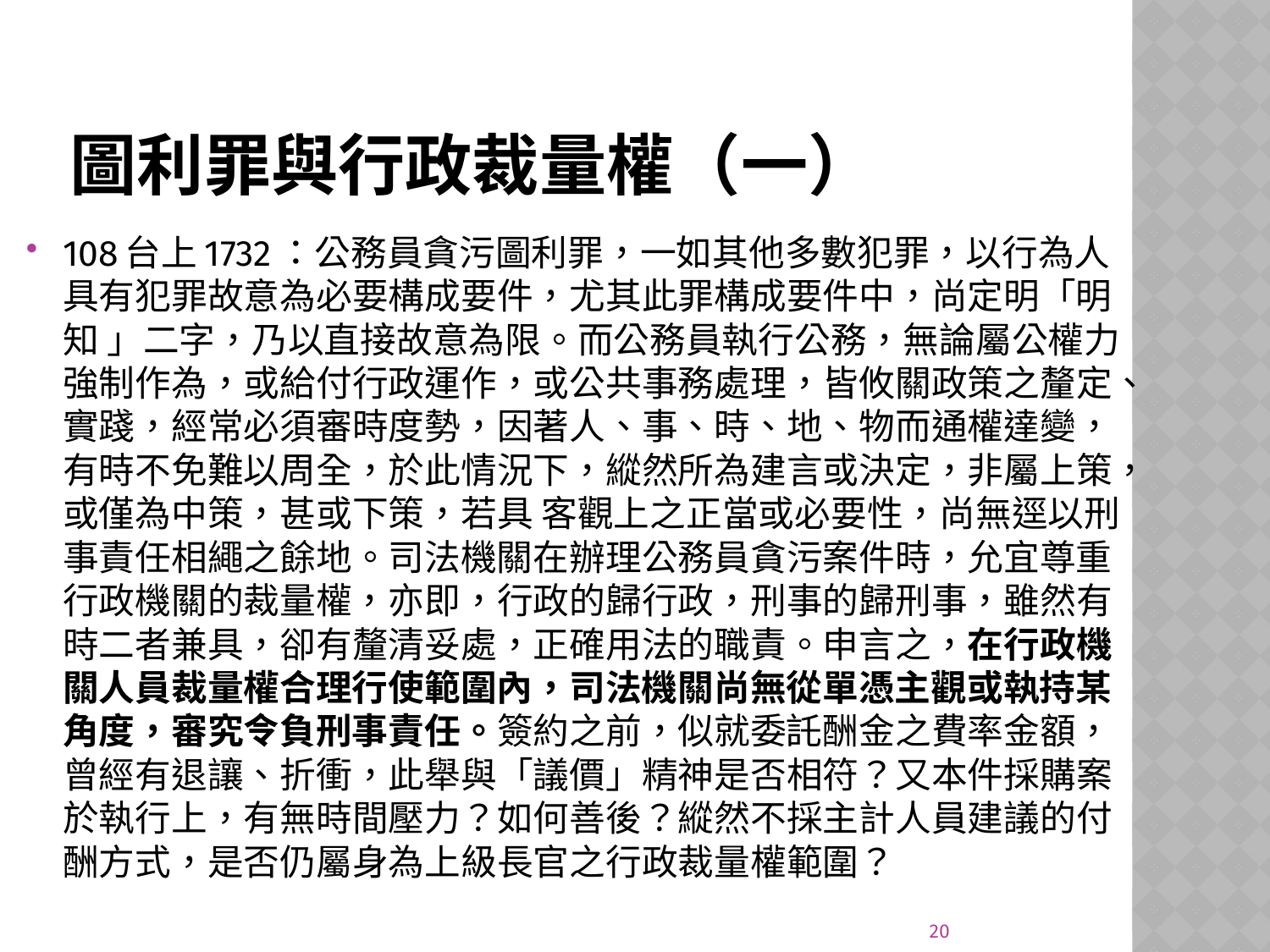

# 圖利罪與行政裁量權（一）
108台上1732：公務員貪污圖利罪，一如其他多數犯罪，以行為人具有犯罪故意為必要構成要件，尤其此罪構成要件中，尚定明「明知 」二字，乃以直接故意為限。而公務員執行公務，無論屬公權力強制作為，或給付行政運作，或公共事務處理，皆攸關政策之釐定、實踐，經常必須審時度勢，因著人、事、時、地、物而通權達變，有時不免難以周全，於此情況下，縱然所為建言或決定，非屬上策，或僅為中策，甚或下策，若具 客觀上之正當或必要性，尚無逕以刑事責任相繩之餘地。司法機關在辦理公務員貪污案件時，允宜尊重行政機關的裁量權，亦即，行政的歸行政，刑事的歸刑事，雖然有時二者兼具，卻有釐清妥處，正確用法的職責。申言之，在行政機關人員裁量權合理行使範圍內，司法機關尚無從單憑主觀或執持某角度，審究令負刑事責任。簽約之前，似就委託酬金之費率金額，曾經有退讓、折衝，此舉與「議價」精神是否相符？又本件採購案於執行上，有無時間壓力？如何善後？縱然不採主計人員建議的付酬方式，是否仍屬身為上級長官之行政裁量權範圍？

20